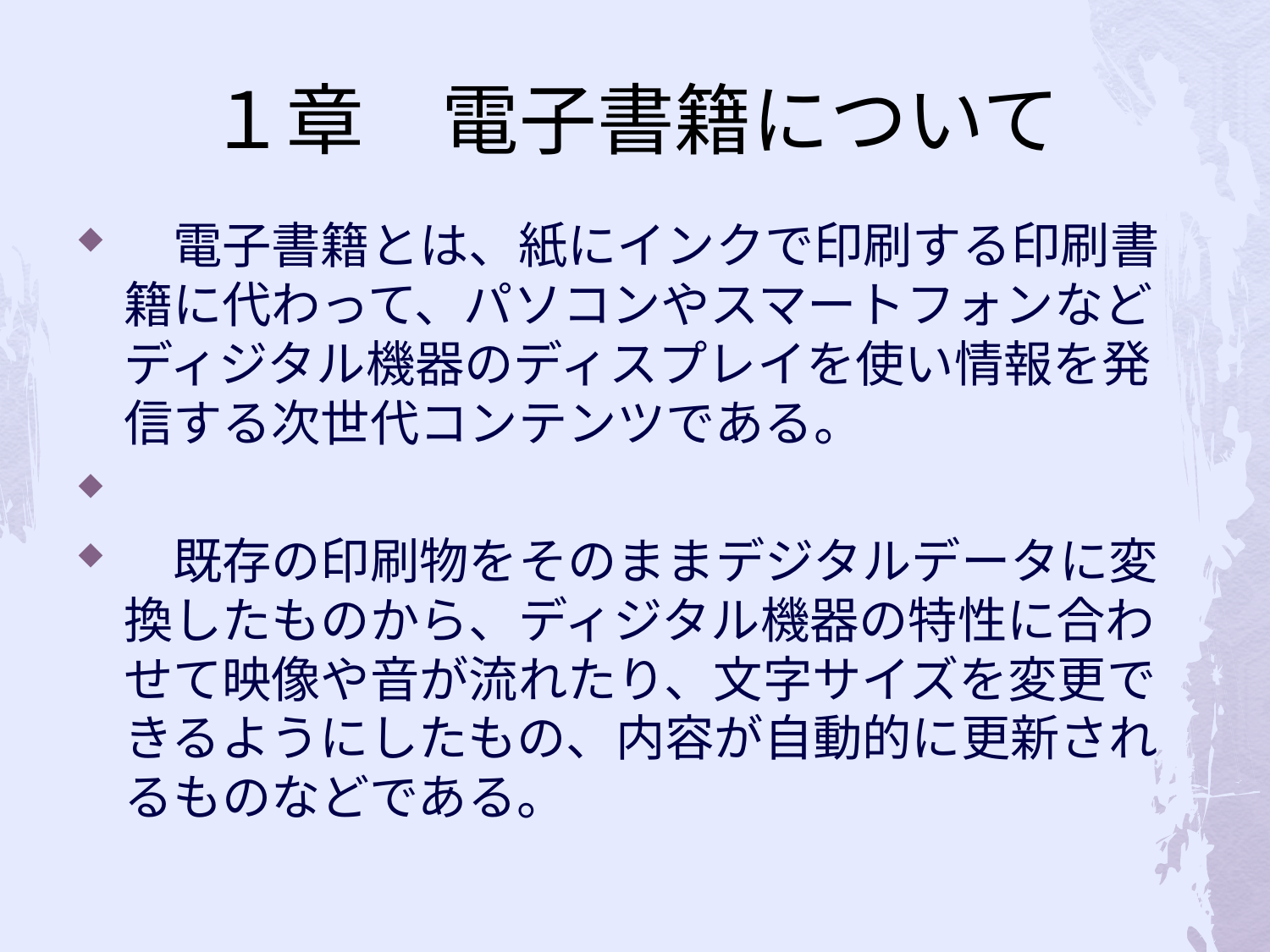

# １章　電子書籍について
　電子書籍とは、紙にインクで印刷する印刷書籍に代わって、パソコンやスマートフォンなどディジタル機器のディスプレイを使い情報を発信する次世代コンテンツである。

　既存の印刷物をそのままデジタルデータに変換したものから、ディジタル機器の特性に合わせて映像や音が流れたり、文字サイズを変更できるようにしたもの、内容が自動的に更新されるものなどである。